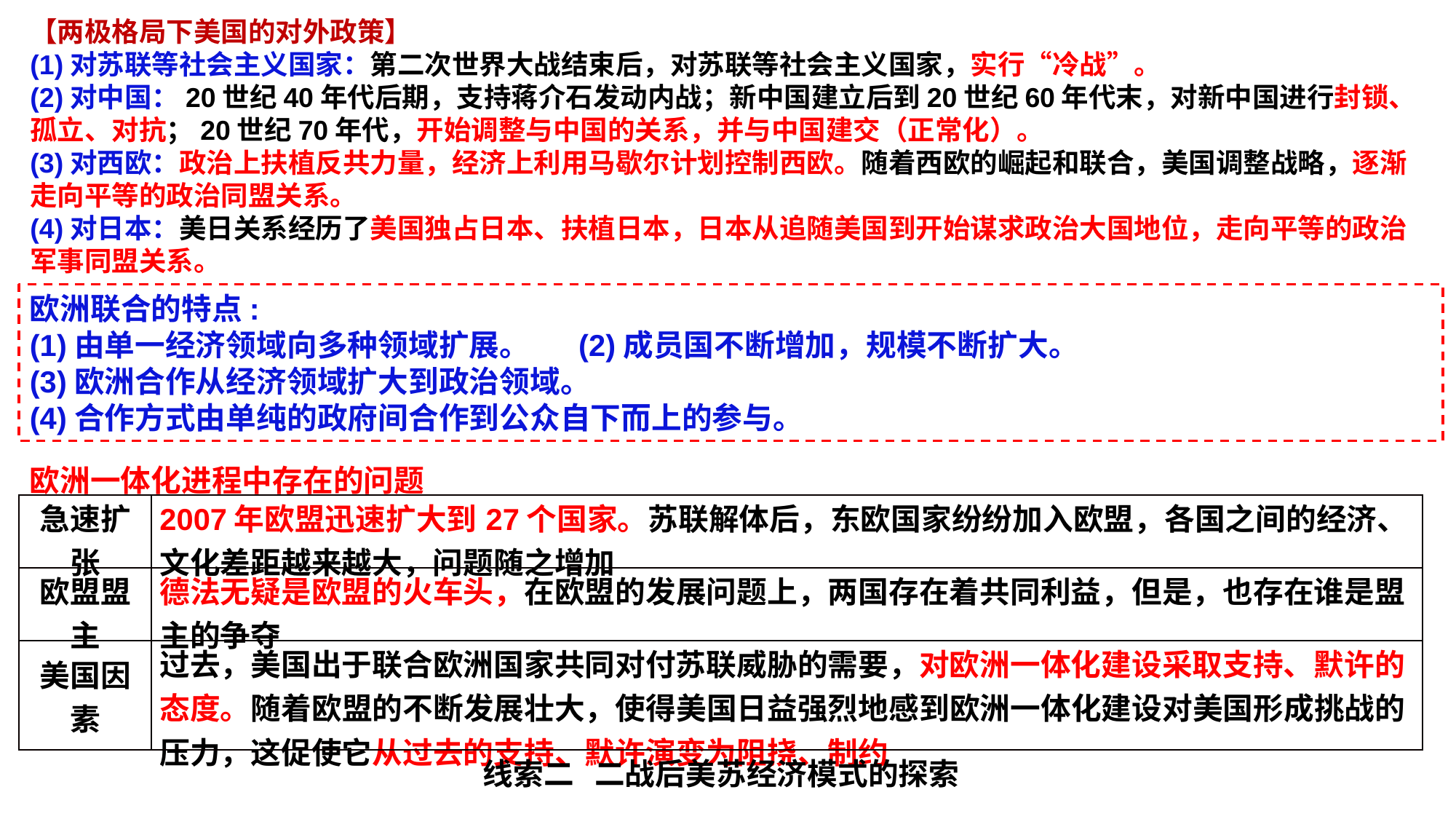

【两极格局下美国的对外政策】
(1)对苏联等社会主义国家：第二次世界大战结束后，对苏联等社会主义国家，实行“冷战”。
(2)对中国：20世纪40年代后期，支持蒋介石发动内战；新中国建立后到20世纪60年代末，对新中国进行封锁、孤立、对抗；20世纪70年代，开始调整与中国的关系，并与中国建交（正常化）。
(3)对西欧：政治上扶植反共力量，经济上利用马歇尔计划控制西欧。随着西欧的崛起和联合，美国调整战略，逐渐走向平等的政治同盟关系。
(4)对日本：美日关系经历了美国独占日本、扶植日本，日本从追随美国到开始谋求政治大国地位，走向平等的政治军事同盟关系。
欧洲联合的特点:
(1)由单一经济领域向多种领域扩展。      (2)成员国不断增加，规模不断扩大。
(3)欧洲合作从经济领域扩大到政治领域。
(4)合作方式由单纯的政府间合作到公众自下而上的参与。
欧洲一体化进程中存在的问题
| 急速扩张 | 2007年欧盟迅速扩大到27个国家。苏联解体后，东欧国家纷纷加入欧盟，各国之间的经济、文化差距越来越大，问题随之增加 |
| --- | --- |
| 欧盟盟主 | 德法无疑是欧盟的火车头，在欧盟的发展问题上，两国存在着共同利益，但是，也存在谁是盟主的争夺 |
| 美国因素 | 过去，美国出于联合欧洲国家共同对付苏联威胁的需要，对欧洲一体化建设采取支持、默许的态度。随着欧盟的不断发展壮大，使得美国日益强烈地感到欧洲一体化建设对美国形成挑战的压力，这促使它从过去的支持、默许演变为阻挠、制约 |
线索二   二战后美苏经济模式的探索